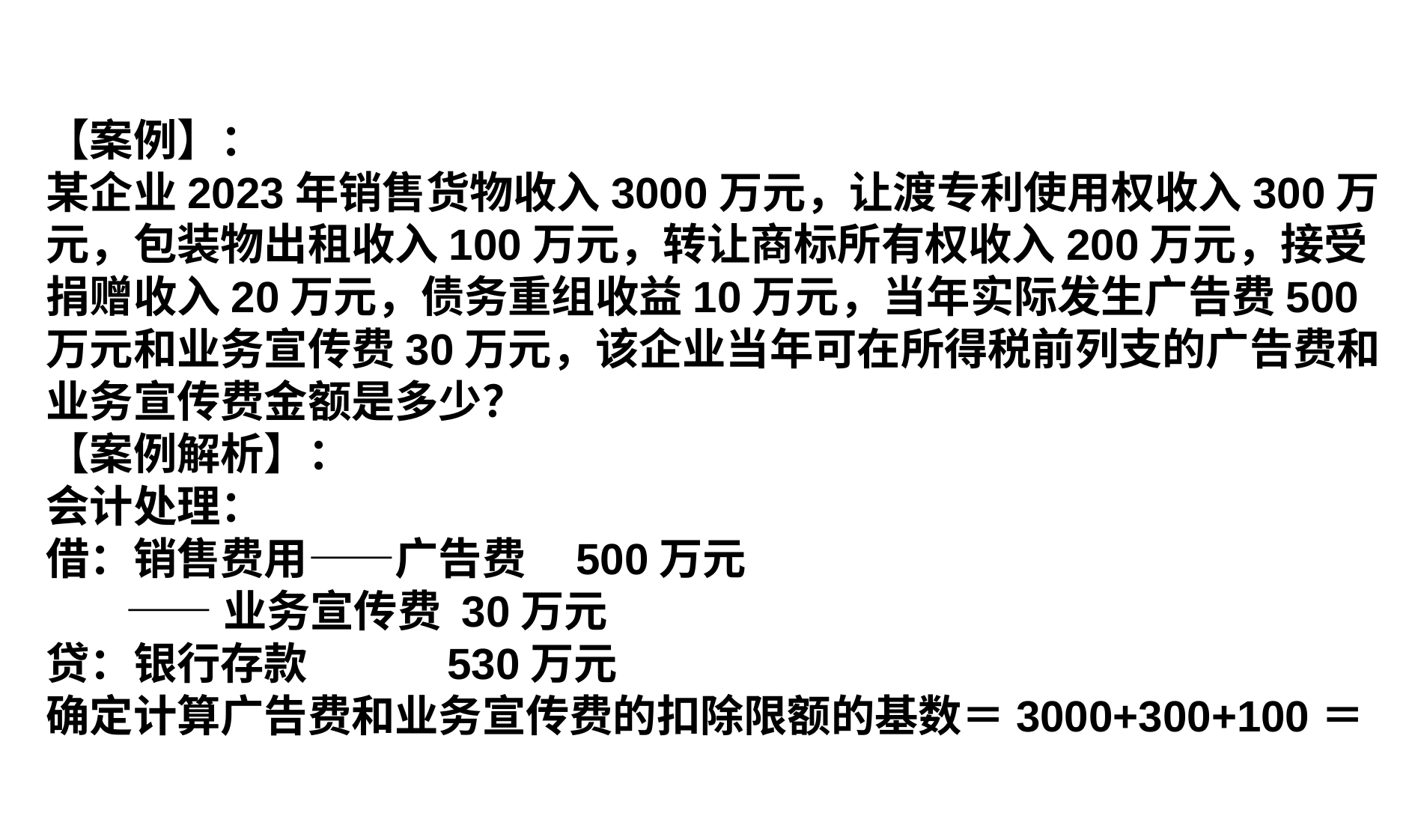

【案例】：
某企业2023年销售货物收入3000万元，让渡专利使用权收入300万元，包装物出租收入100万元，转让商标所有权收入200万元，接受捐赠收入20万元，债务重组收益10万元，当年实际发生广告费500万元和业务宣传费30万元，该企业当年可在所得税前列支的广告费和业务宣传费金额是多少？
【案例解析】：
会计处理：
借：销售费用――广告费    500万元
        ――业务宣传费 30万元
贷：银行存款             530万元
确定计算广告费和业务宣传费的扣除限额的基数＝3000+300+100＝